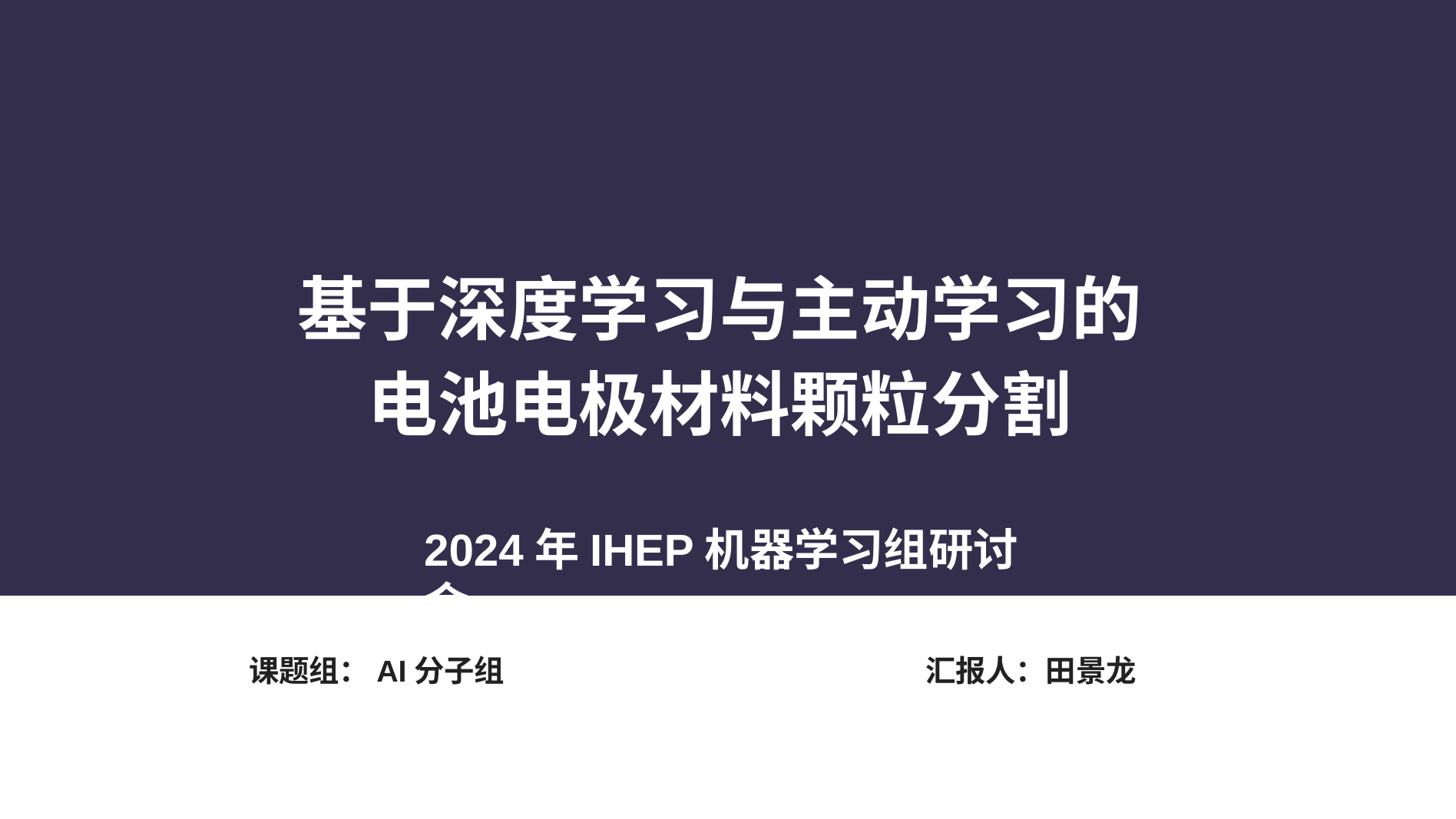

基于深度学习与主动学习的电池电极材料颗粒分割
2024年IHEP机器学习组研讨会
课题组：AI分子组
汇报人：田景龙